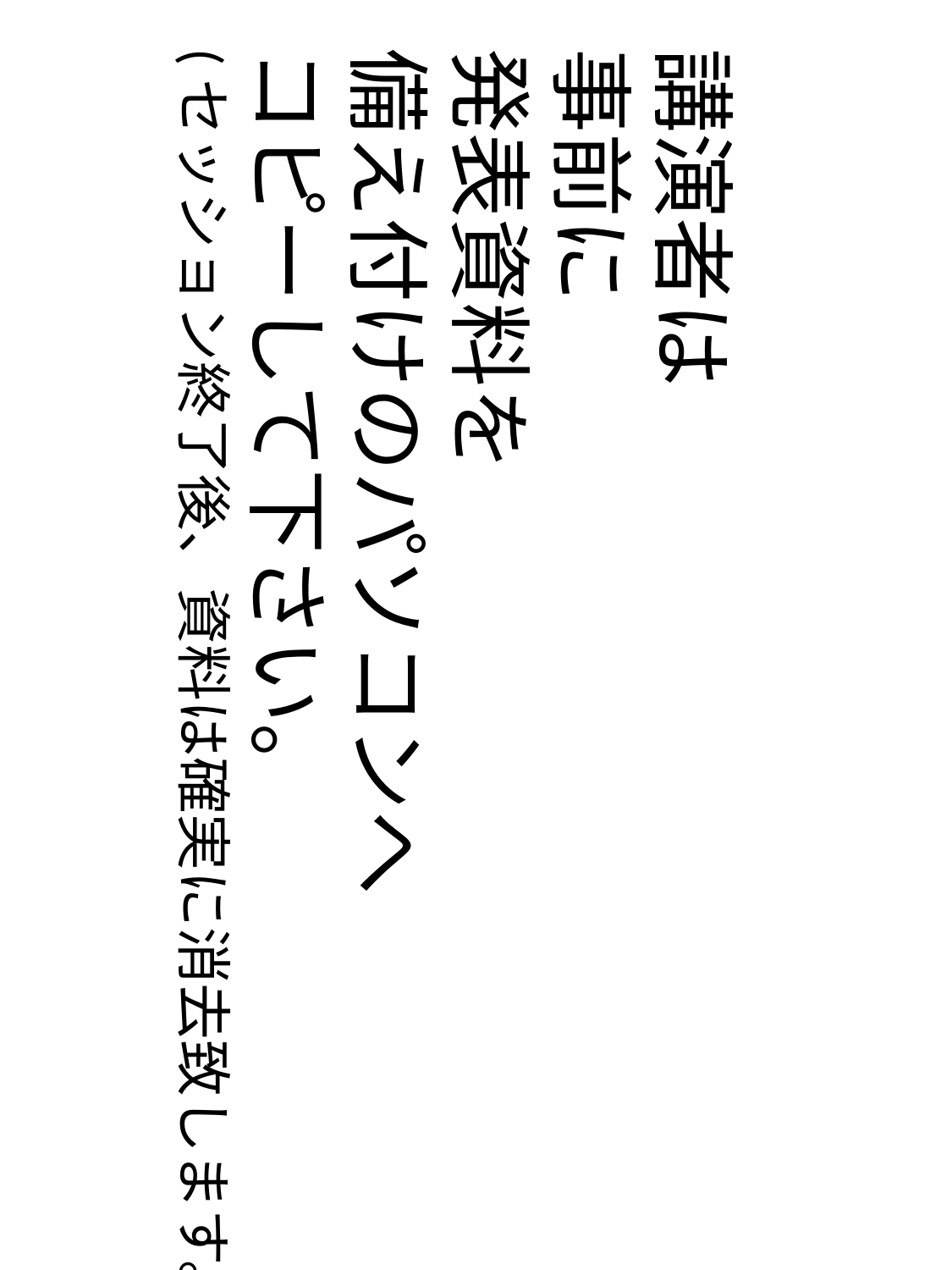

講演者は
事前に
発表資料を
備え付けのパソコンへ
コピーして下さい。
(セッション終了後、資料は確実に消去致します。)